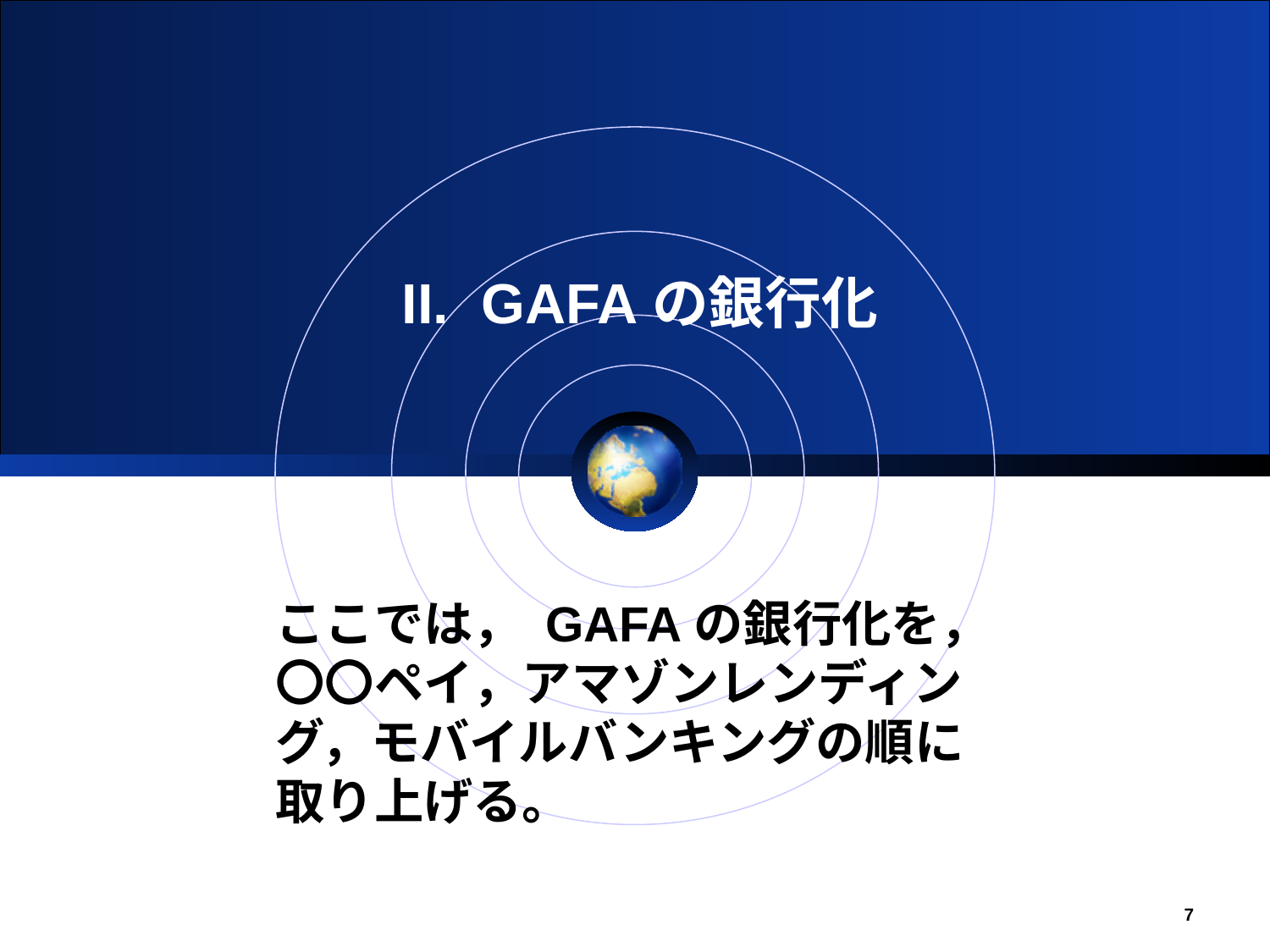

# GAFAの銀行化
ここでは， GAFAの銀行化を，〇〇ペイ，アマゾンレンディング，モバイルバンキングの順に取り上げる。
7